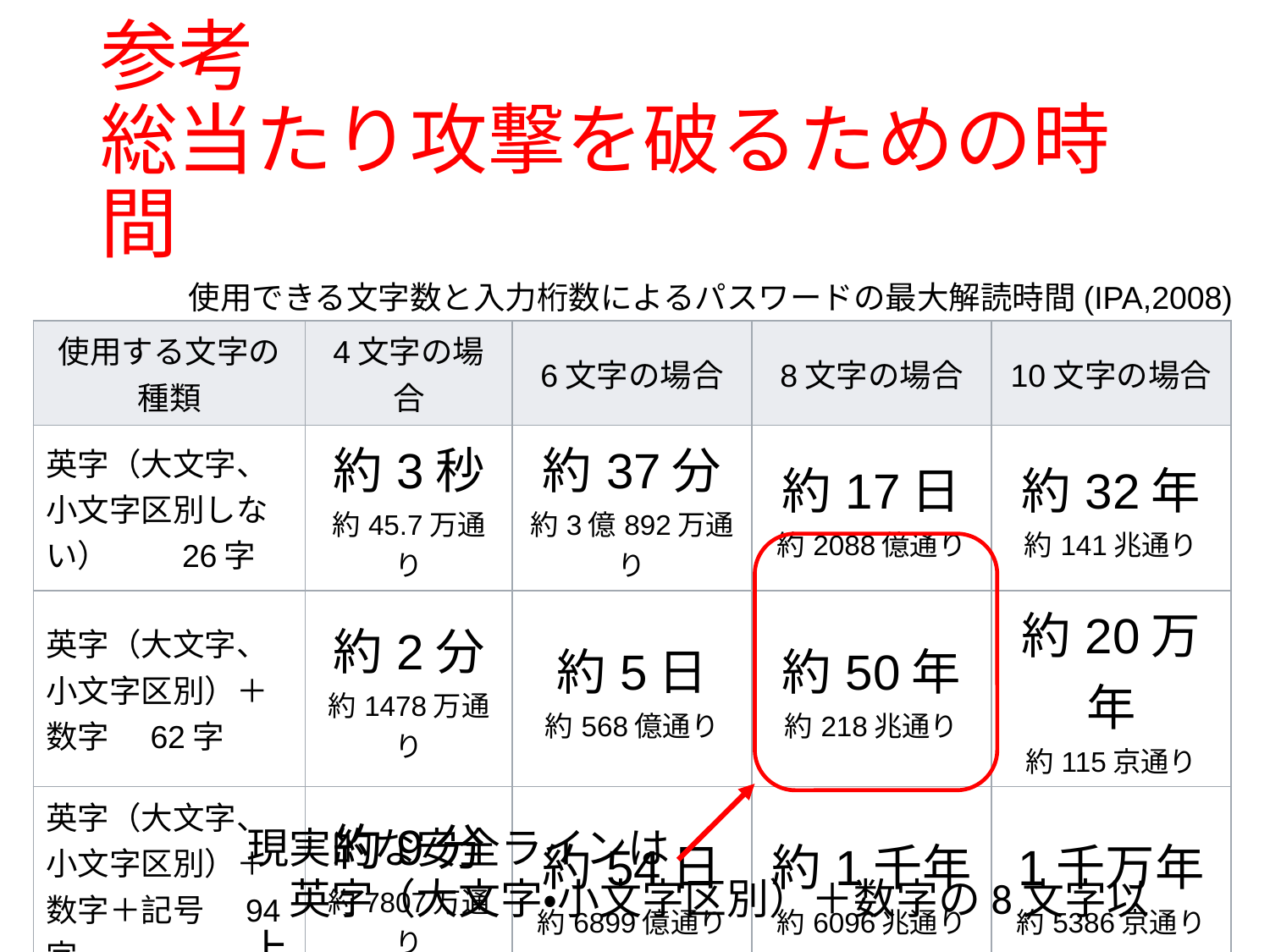

# 参考 総当たり攻撃を破るための時間
使用できる文字数と入力桁数によるパスワードの最大解読時間(IPA,2008)
| 使用する文字の種類 | 4文字の場合 | 6文字の場合 | 8文字の場合 | 10文字の場合 |
| --- | --- | --- | --- | --- |
| 英字（大文字、小文字区別しない）　　26字 | 約3秒 約45.7万通り | 約37分 約3億892万通り | 約17日 約2088億通り | 約32年 約141兆通り |
| 英字（大文字、小文字区別）＋数字　62字 | 約2分 約1478万通り | 約5日 約568億通り | 約50年 約218兆通り | 約20万年 約115京通り |
| 英字（大文字、小文字区別）＋数字＋記号　94字 | 約9分 約7807万通り | 約54日 約6899億通り | 約1千年 約6096兆通り | 1千万年 約5386京通り |

現実的な安全ラインは
　英字（大文字・小文字区別）＋数字の8文字以上